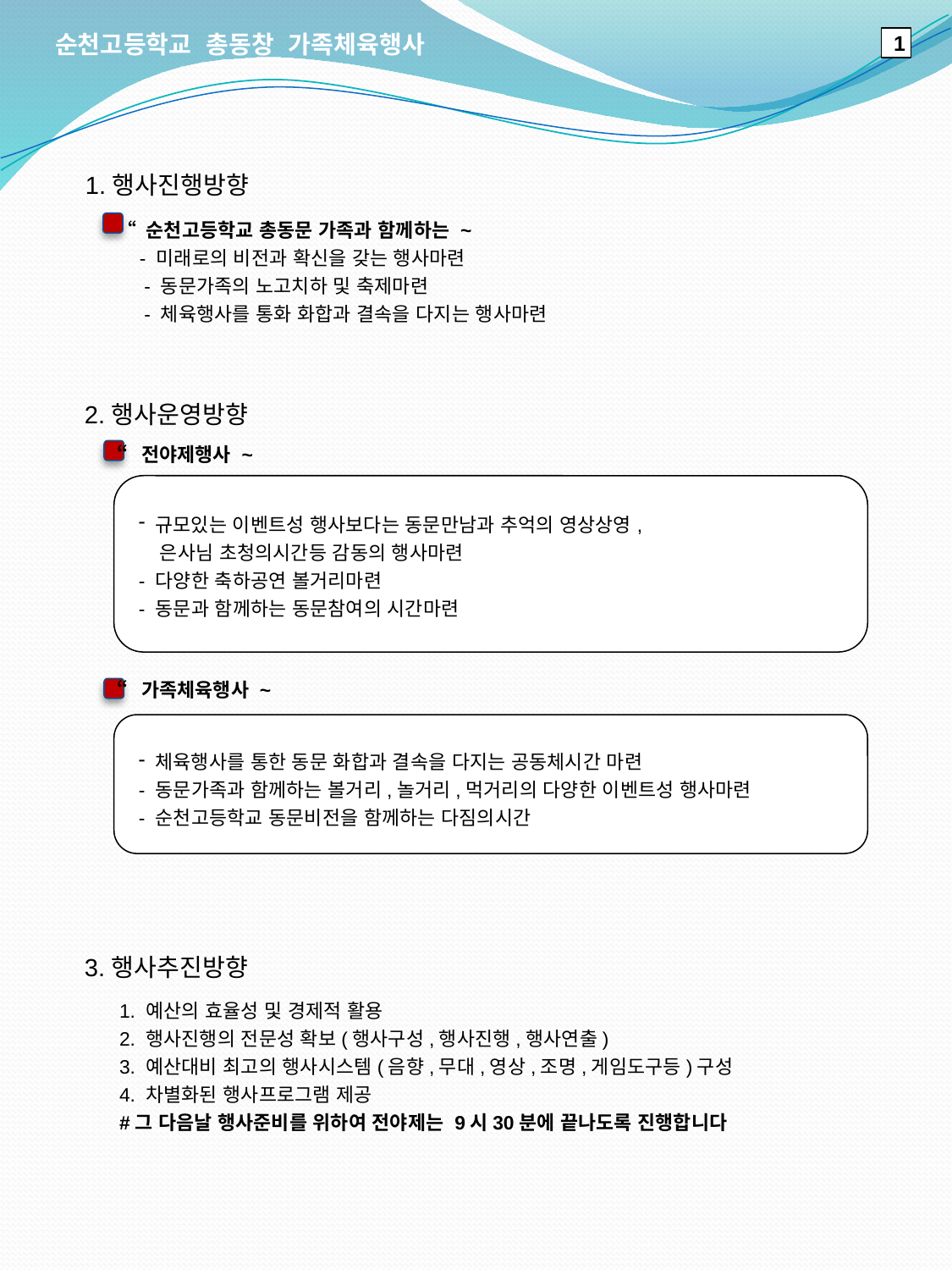

순천고등학교  총동창  가족체육행사
1
1.행사진행방향
“ 순천고등학교 총동문 가족과 함께하는 ~
    - 미래로의 비전과 확신을 갖는 행사마련
    - 동문가족의 노고치하 및 축제마련
    - 체육행사를 통화 화합과 결속을 다지는 행사마련

2.행사운영방향
“전야제행사 ~

 규모있는 이벤트성 행사보다는 동문만남과 추억의 영상상영,
   은사님 초청의시간등 감동의 행사마련
- 다양한 축하공연 볼거리마련
- 동문과 함께하는 동문참여의 시간마련
“가족체육행사 ~

 체육행사를 통한 동문 화합과 결속을 다지는 공동체시간 마련
- 동문가족과 함께하는 볼거리,놀거리,먹거리의 다양한 이벤트성 행사마련
- 순천고등학교 동문비전을 함께하는 다짐의시간
3.행사추진방향
1. 예산의 효율성 및 경제적 활용
2. 행사진행의 전문성 확보(행사구성,행사진행,행사연출)
3. 예산대비 최고의 행사시스템(음향,무대,영상,조명,게임도구등)구성
4. 차별화된 행사프로그램 제공
#그 다음날 행사준비를 위하여 전야제는 9시30분에 끝나도록 진행합니다